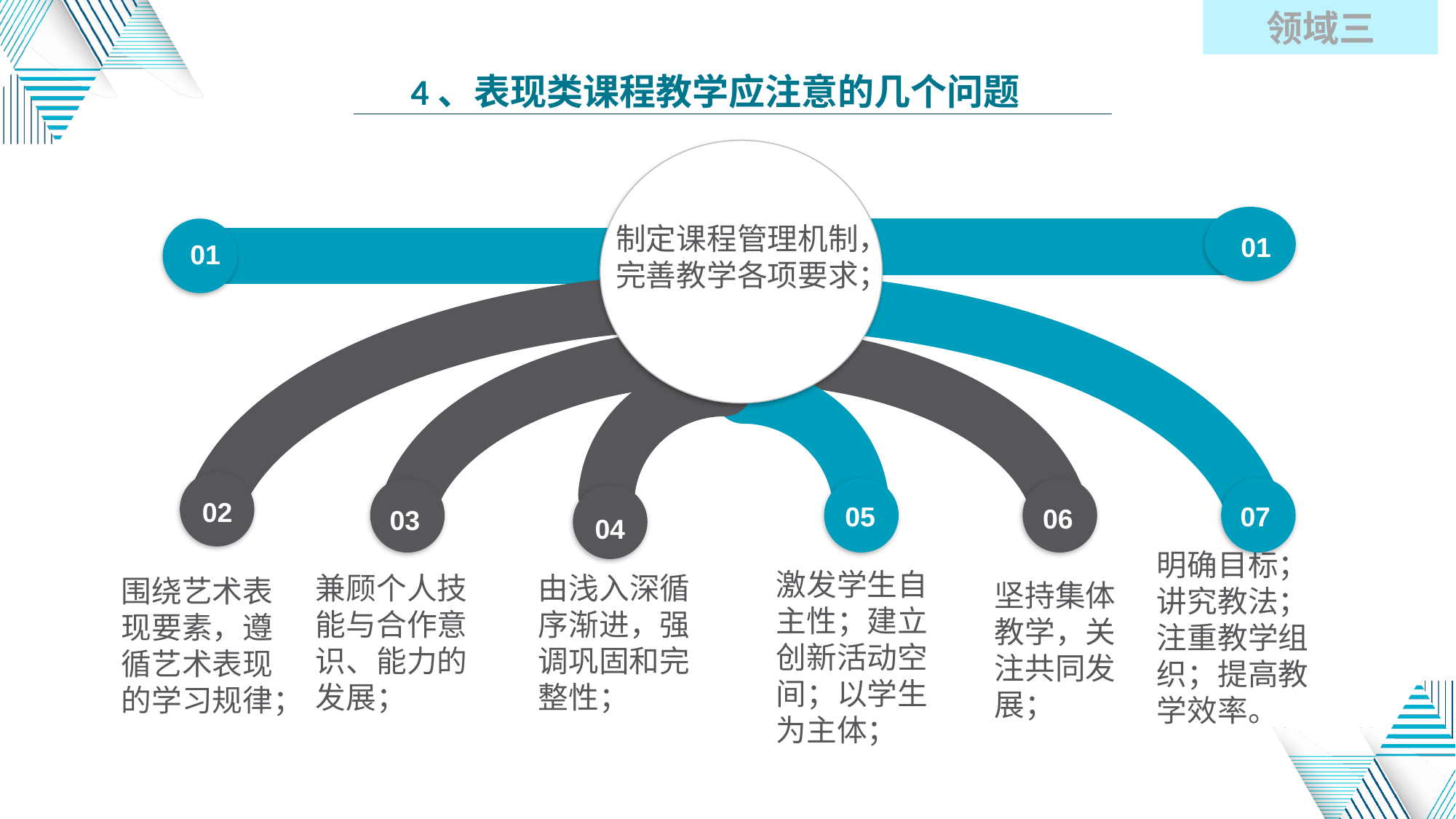

领域三
4、表现类课程教学应注意的几个问题

制定课程管理机制，完善教学各项要求；

01
01

02
07
05
06
03
04

明确目标；讲究教法；注重教学组织；提高教学效率。
激发学生自主性；建立创新活动空间；以学生为主体；
兼顾个人技能与合作意识、能力的发展；
由浅入深循序渐进，强调巩固和完整性；
围绕艺术表现要素，遵循艺术表现的学习规律；
坚持集体教学，关注共同发展；